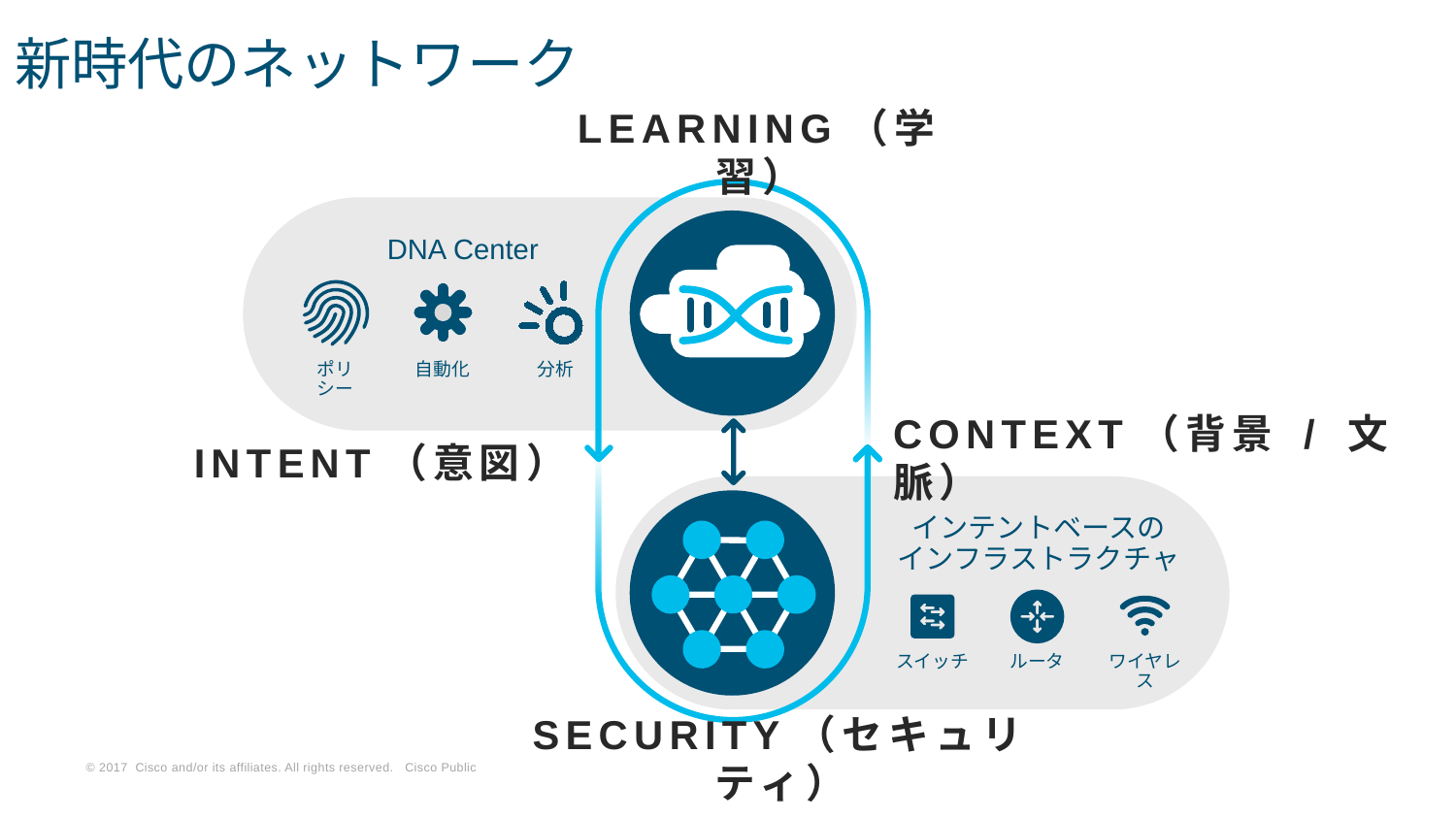

新時代のネットワーク
LEARNING（学習）

DNA Center

ポリシー
自動化
分析
CONTEXT（背景 / 文脈）
INTENT（意図）

インテントベースの
インフラストラクチャ

スイッチ
ルータ
ワイヤレス
SECURITY（セキュリティ）